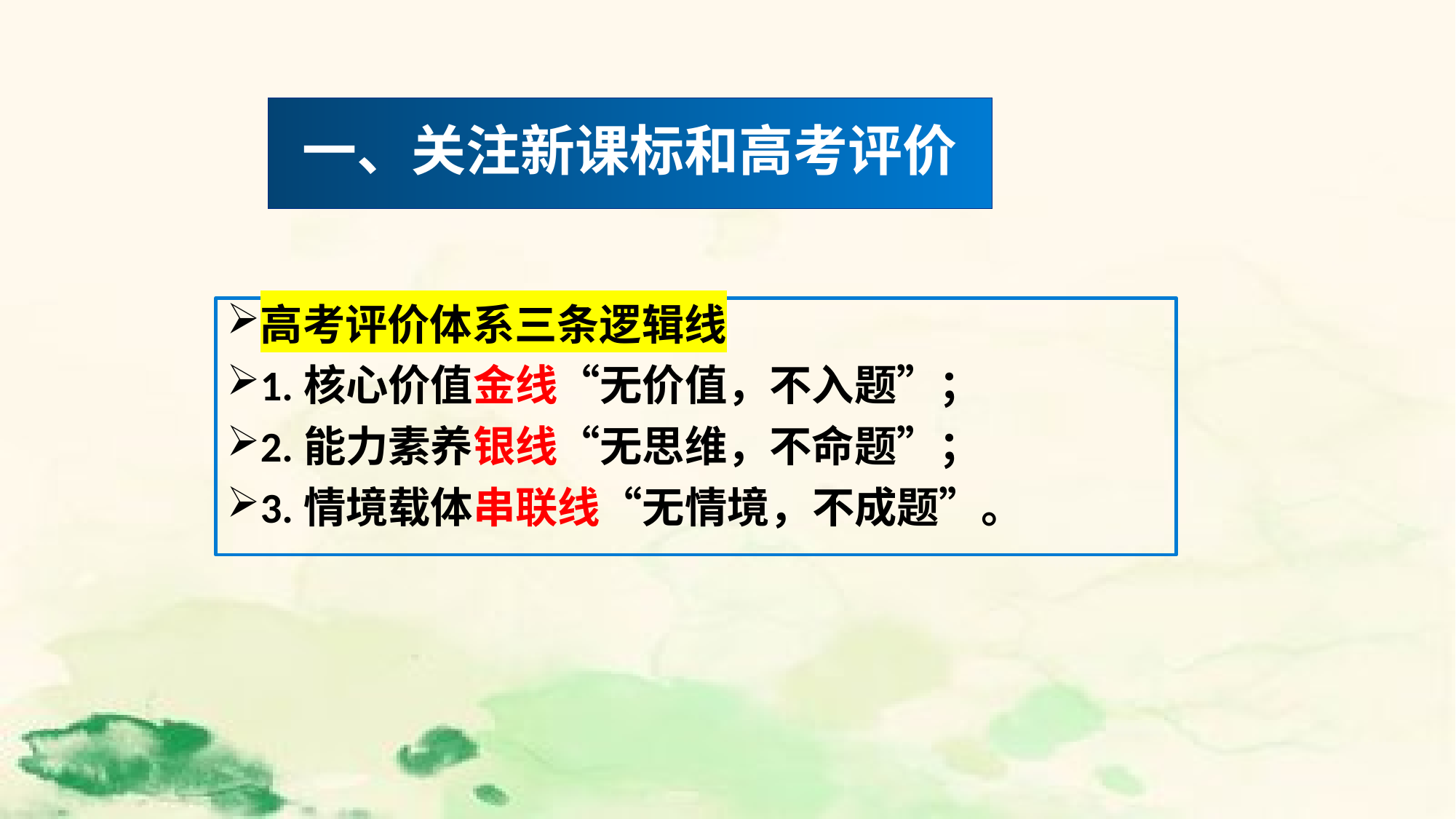

# 一、关注新课标和高考评价
高考评价体系三条逻辑线
1.核心价值金线“无价值，不入题”；
2.能力素养银线“无思维，不命题”；
3.情境载体串联线“无情境，不成题”。